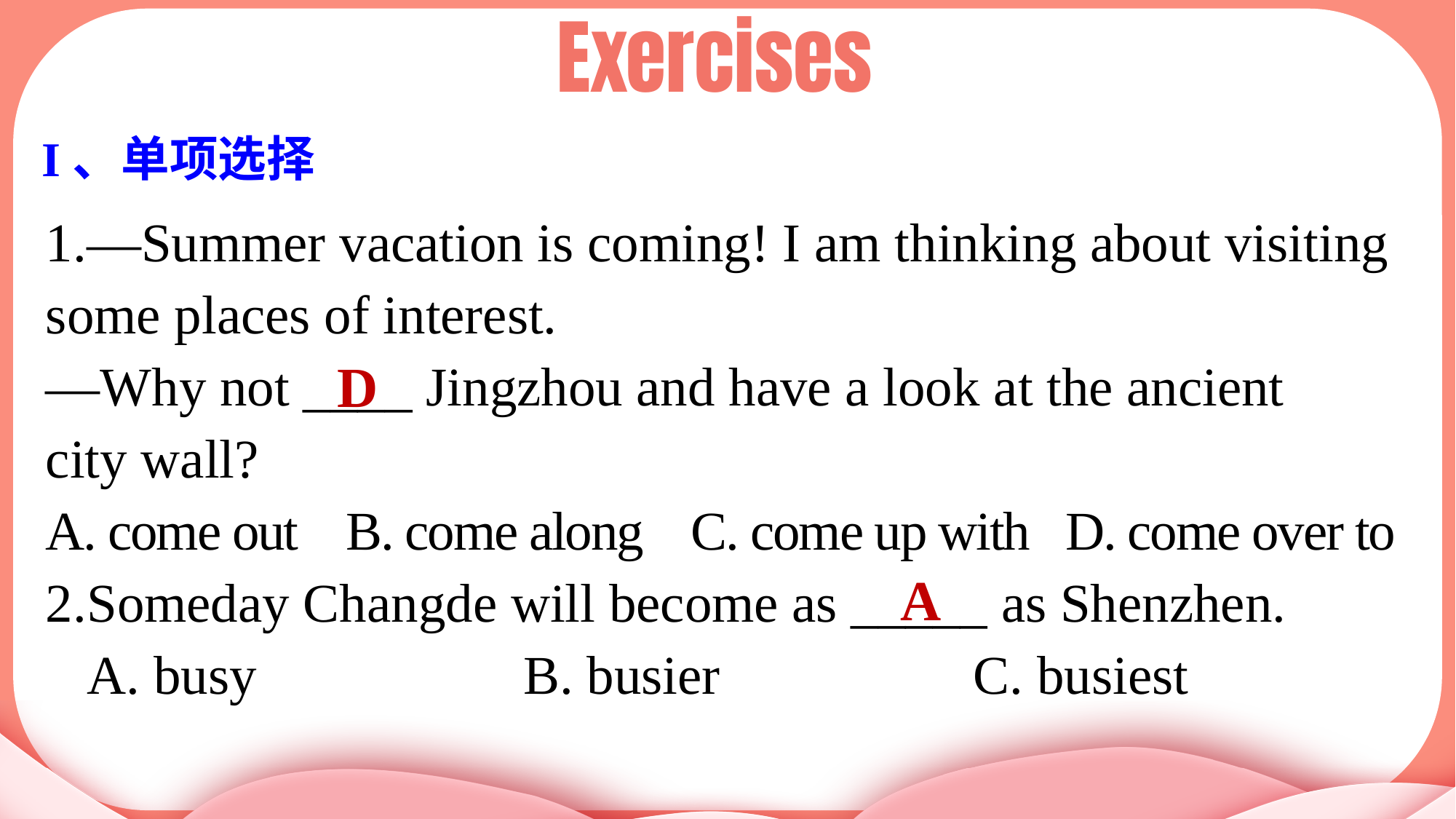

Exercises
I、单项选择
1.—Summer vacation is coming! I am thinking about visiting some places of interest.
—Why not ____ Jingzhou and have a look at the ancient
city wall?
A. come out    B. come along    C. come up with   D. come over to
2.Someday Changde will become as _____ as Shenzhen.
   A. busy  		   B. busier 	            C. busiest
D
A